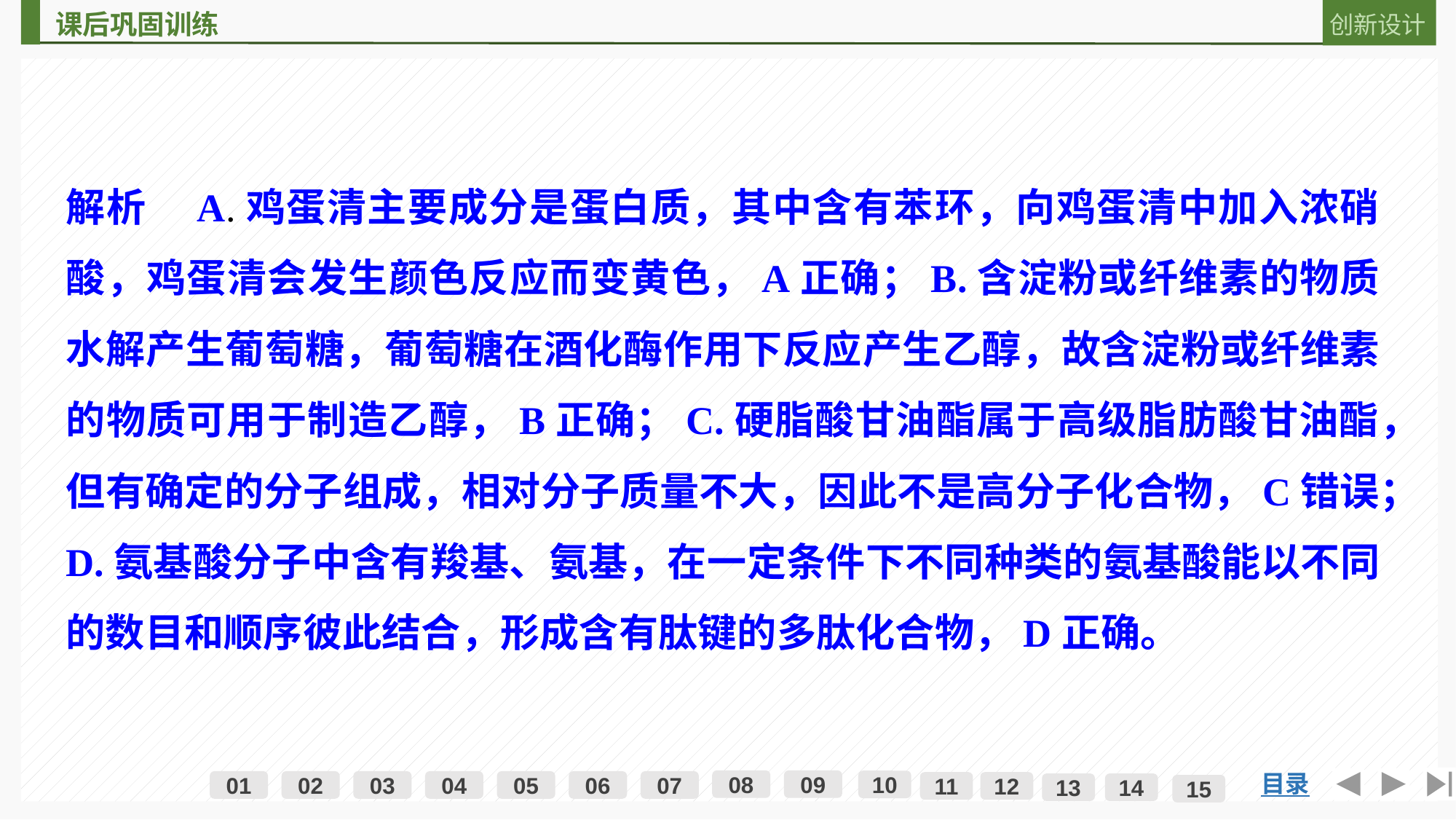

解析　A.鸡蛋清主要成分是蛋白质，其中含有苯环，向鸡蛋清中加入浓硝酸，鸡蛋清会发生颜色反应而变黄色，A正确；B.含淀粉或纤维素的物质水解产生葡萄糖，葡萄糖在酒化酶作用下反应产生乙醇，故含淀粉或纤维素的物质可用于制造乙醇，B正确；C.硬脂酸甘油酯属于高级脂肪酸甘油酯，但有确定的分子组成，相对分子质量不大，因此不是高分子化合物，C错误；D.氨基酸分子中含有羧基、氨基，在一定条件下不同种类的氨基酸能以不同的数目和顺序彼此结合，形成含有肽键的多肽化合物，D正确。